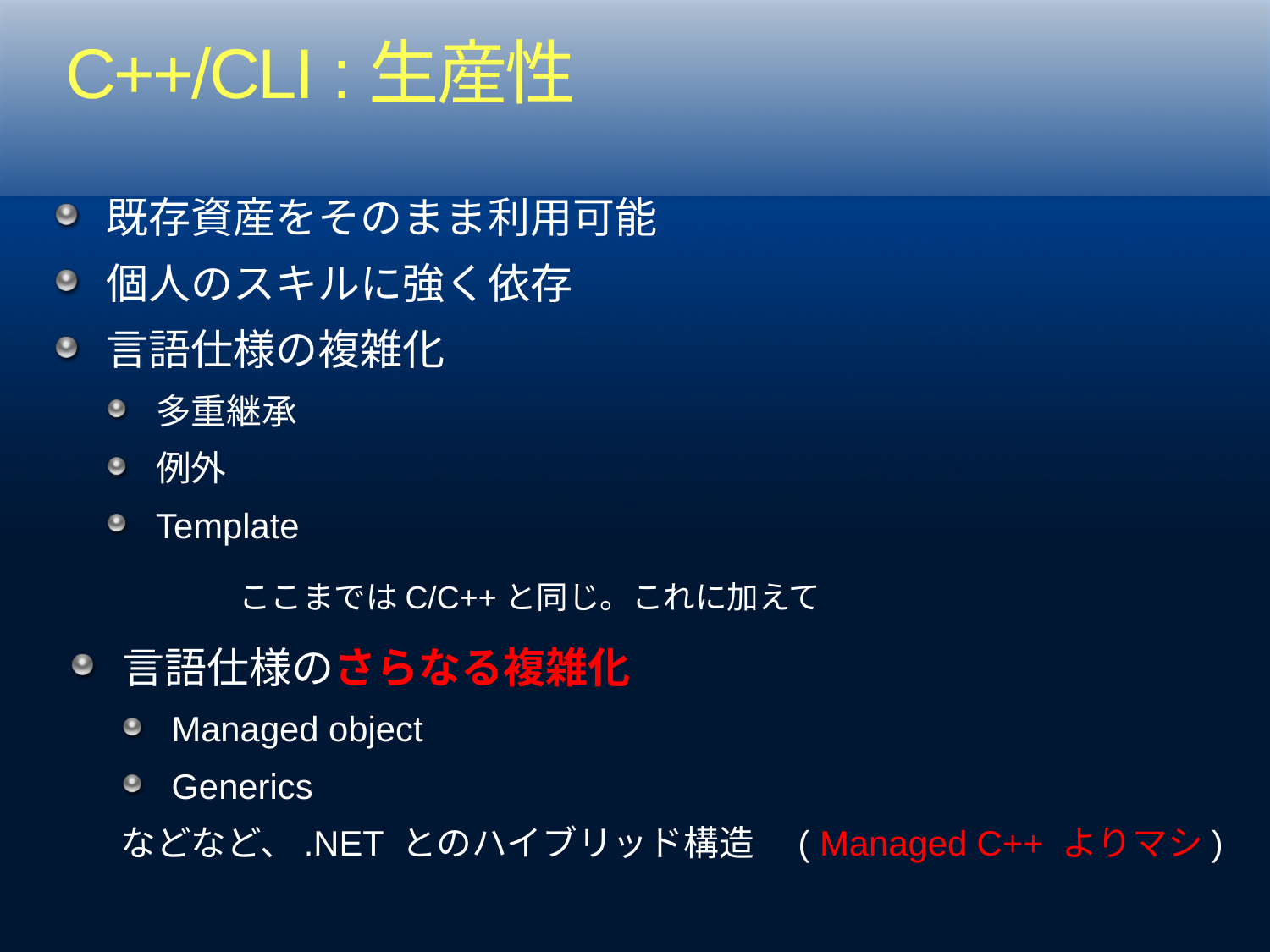

# C++/CLI :生産性
既存資産をそのまま利用可能
個人のスキルに強く依存
言語仕様の複雑化
多重継承
例外
Template
ここまではC/C++と同じ。これに加えて
言語仕様のさらなる複雑化
Managed object
Generics
などなど、.NET とのハイブリッド構造　( Managed C++ よりマシ)